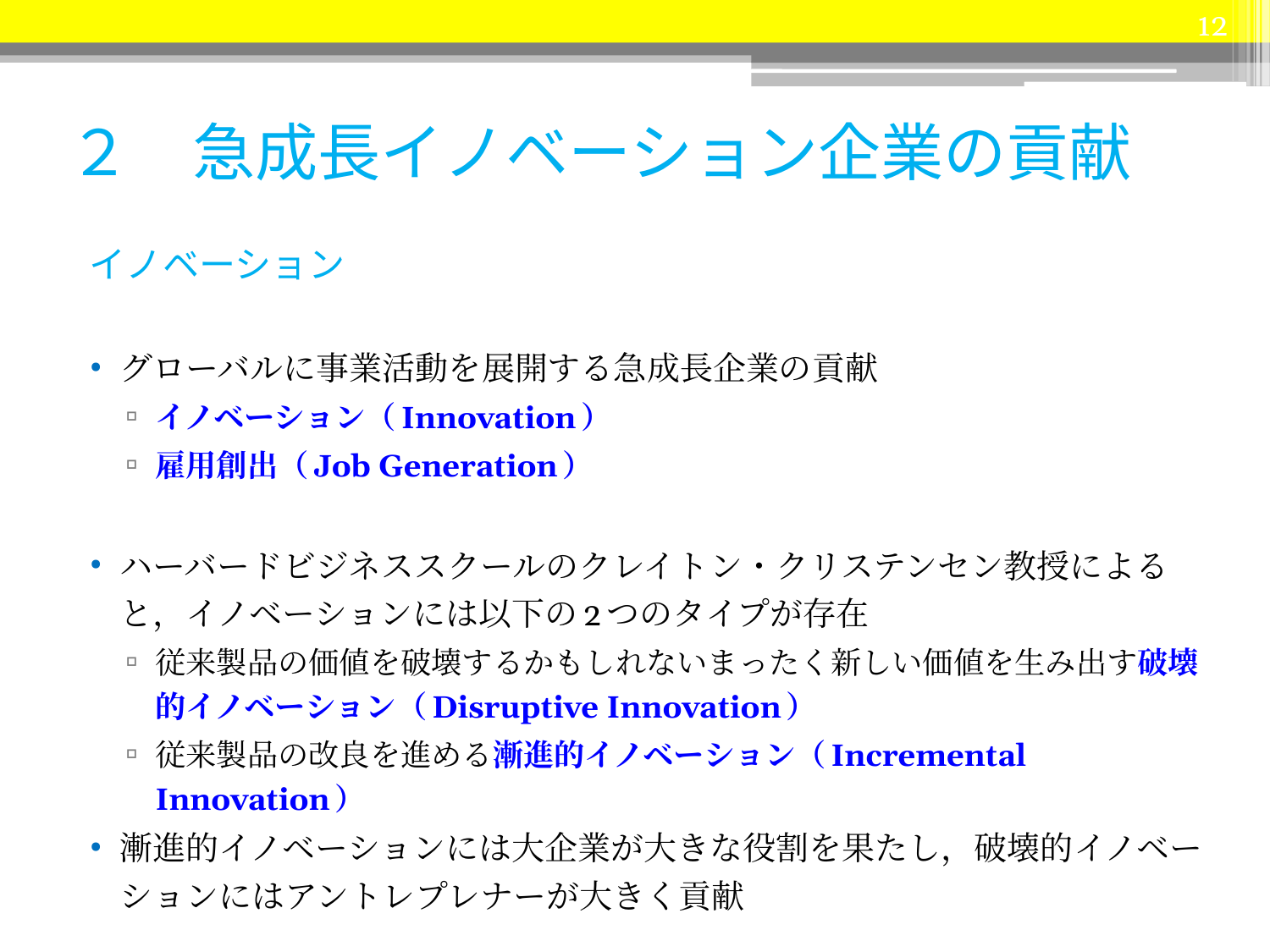

12
# ２　急成長イノベーション企業の貢献
イノベーション

グローバルに事業活動を展開する急成長企業の貢献
イノベーション（Innovation）
雇用創出（Job Generation）

ハーバードビジネススクールのクレイトン・クリステンセン教授によると，イノベーションには以下の2つのタイプが存在
従来製品の価値を破壊するかもしれないまったく新しい価値を生み出す破壊的イノベーション（Disruptive Innovation）
従来製品の改良を進める漸進的イノベーション（Incremental Innovation）
漸進的イノベーションには大企業が大きな役割を果たし，破壊的イノベーションにはアントレプレナーが大きく貢献